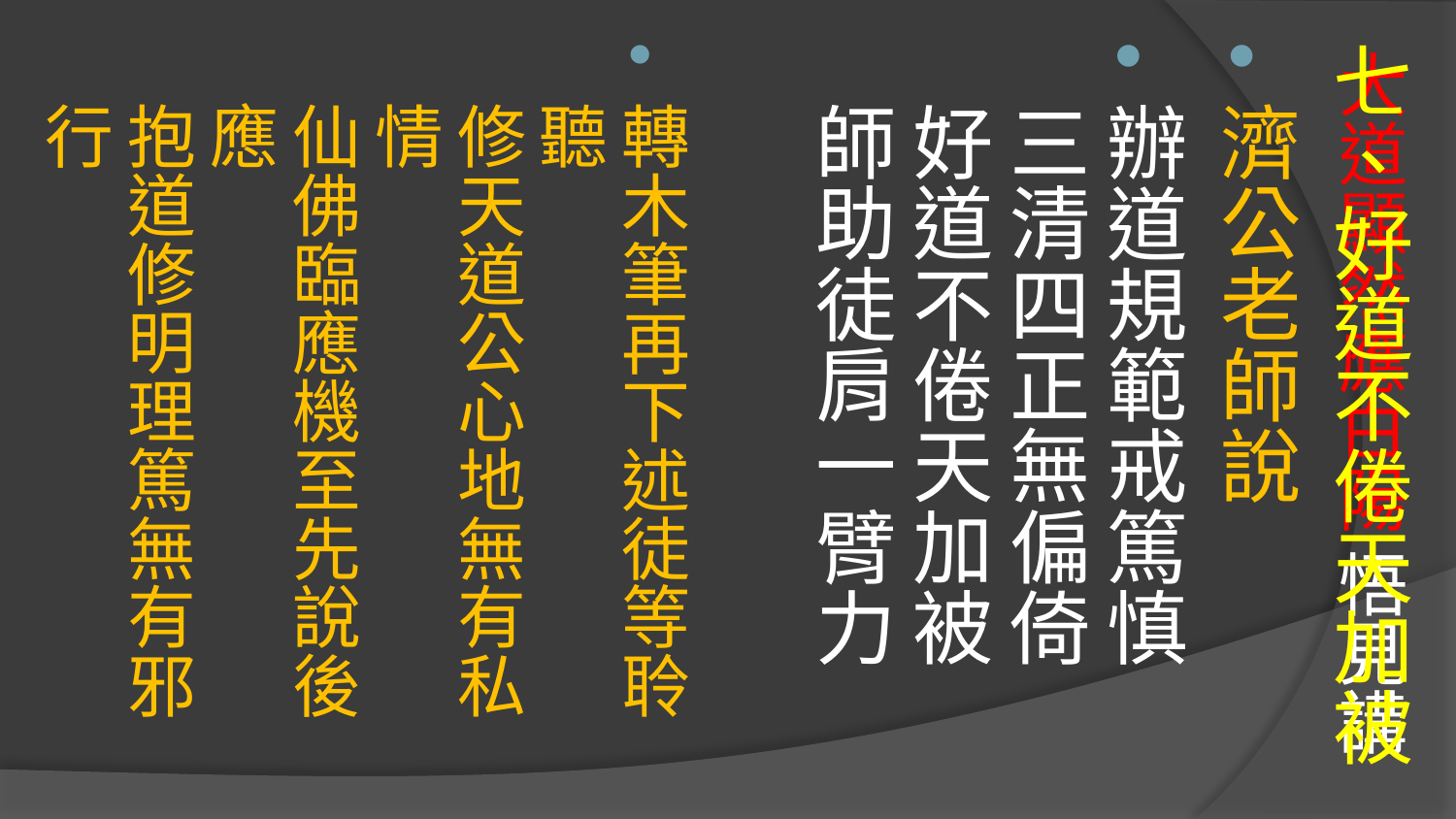

# 大道顯然應白陽 悟見講
七、好道不倦天加被
濟公老師說
辦道規範戒篤慎　三清四正無偏倚 
好道不倦天加被　師助徒肩一臂力

轉木筆再下述徒等聆聽　
修天道公心地無有私情
仙佛臨應機至先說後應　
抱道修明理篤無有邪行